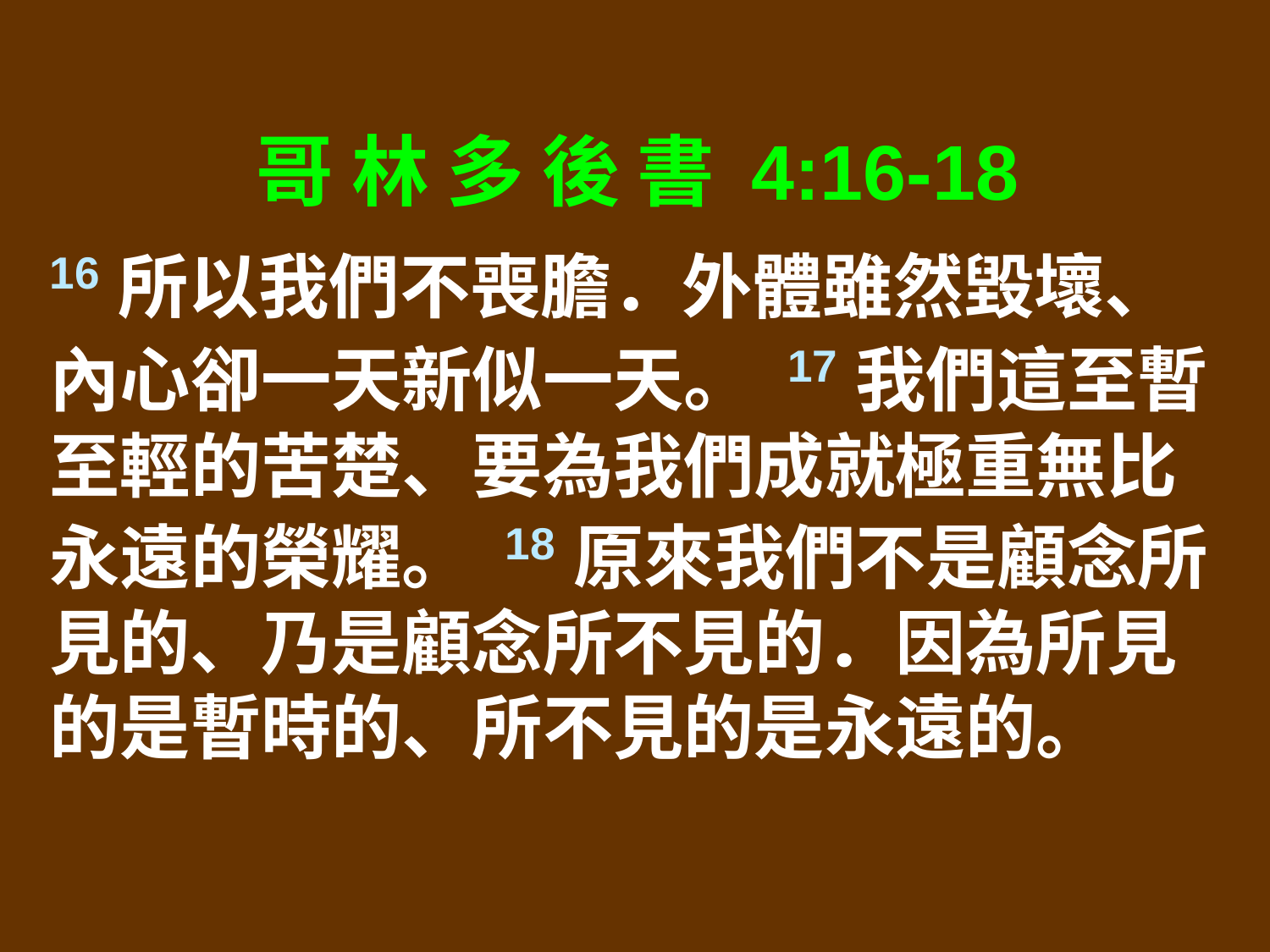

哥 林 多 後 書 4:16-18
16所以我們不喪膽．外體雖然毀壞、內心卻一天新似一天。 17我們這至暫至輕的苦楚、要為我們成就極重無比永遠的榮耀。 18原來我們不是顧念所見的、乃是顧念所不見的．因為所見的是暫時的、所不見的是永遠的。